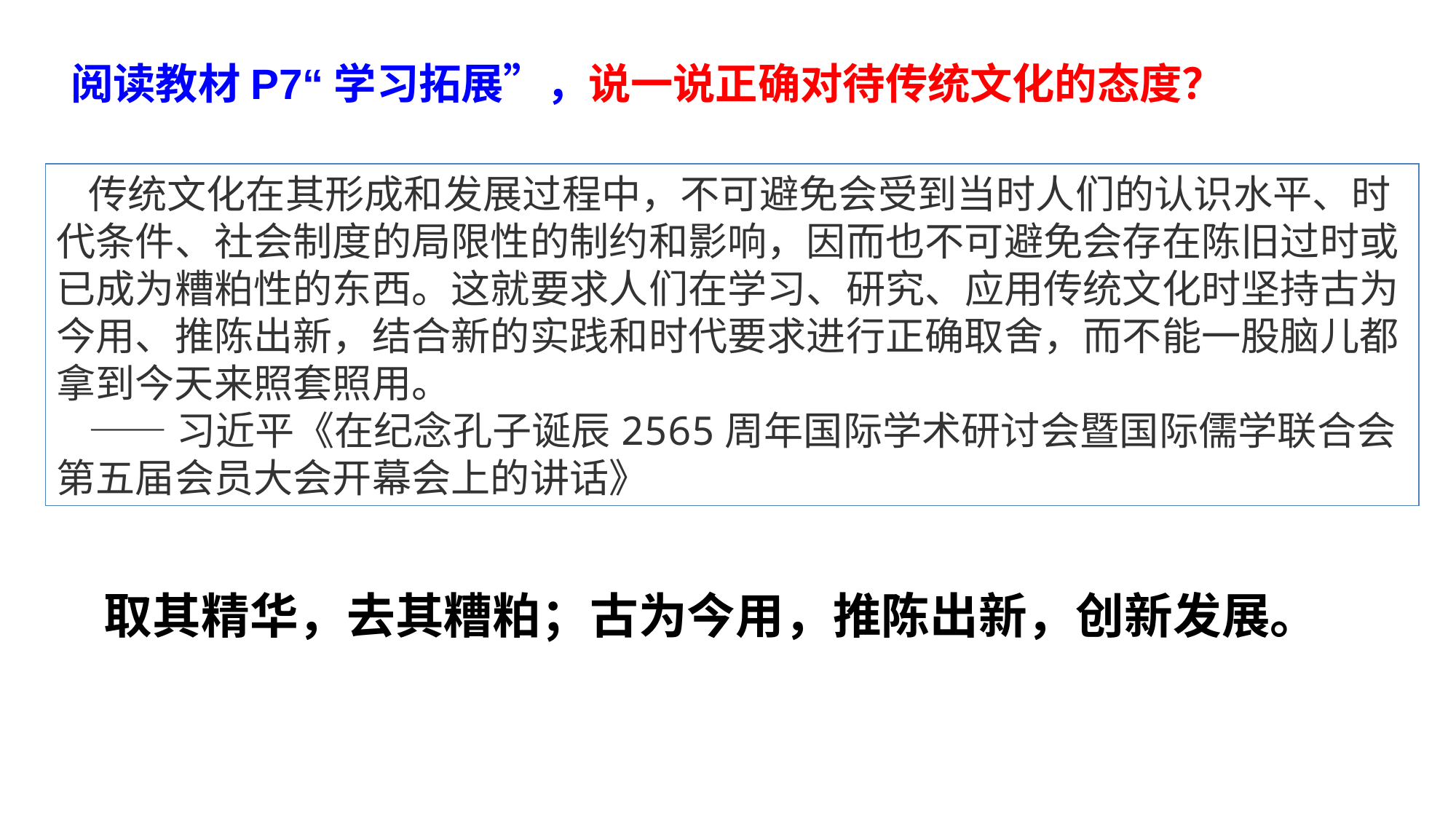

阅读教材P7“学习拓展”，说一说正确对待传统文化的态度？
传统文化在其形成和发展过程中，不可避免会受到当时人们的认识水平、时代条件、社会制度的局限性的制约和影响，因而也不可避免会存在陈旧过时或已成为糟粕性的东西。这就要求人们在学习、研究、应用传统文化时坚持古为今用、推陈出新，结合新的实践和时代要求进行正确取舍，而不能一股脑儿都拿到今天来照套照用。
——习近平《在纪念孔子诞辰2565周年国际学术研讨会暨国际儒学联合会第五届会员大会开幕会上的讲话》
取其精华，去其糟粕；古为今用，推陈出新，创新发展。